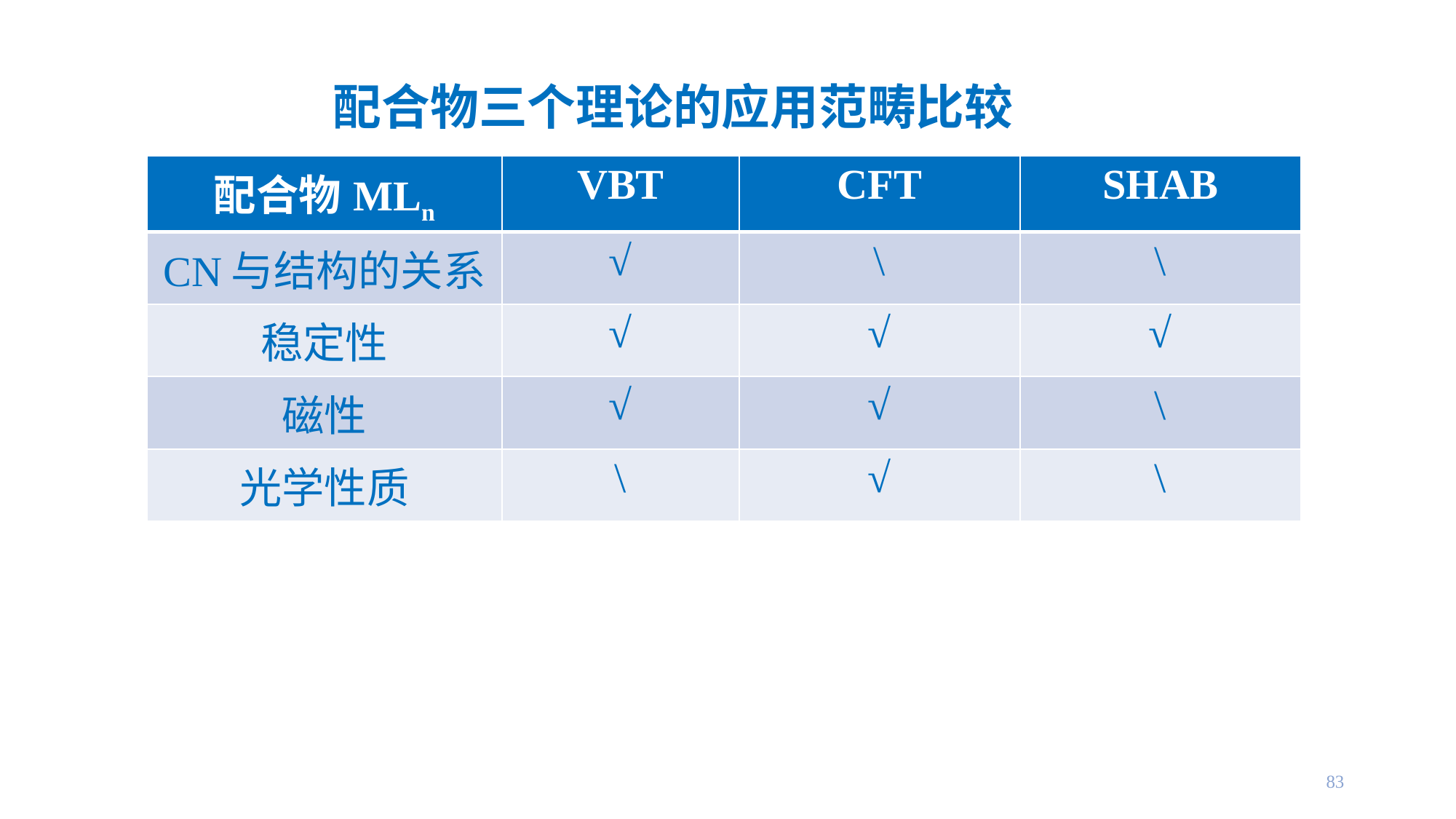

# 配合物三个理论的应用范畴比较
| 配合物MLn | VBT | CFT | SHAB |
| --- | --- | --- | --- |
| CN与结构的关系 | √ | \ | \ |
| 稳定性 | √ | √ | √ |
| 磁性 | √ | √ | \ |
| 光学性质 | \ | √ | \ |
83